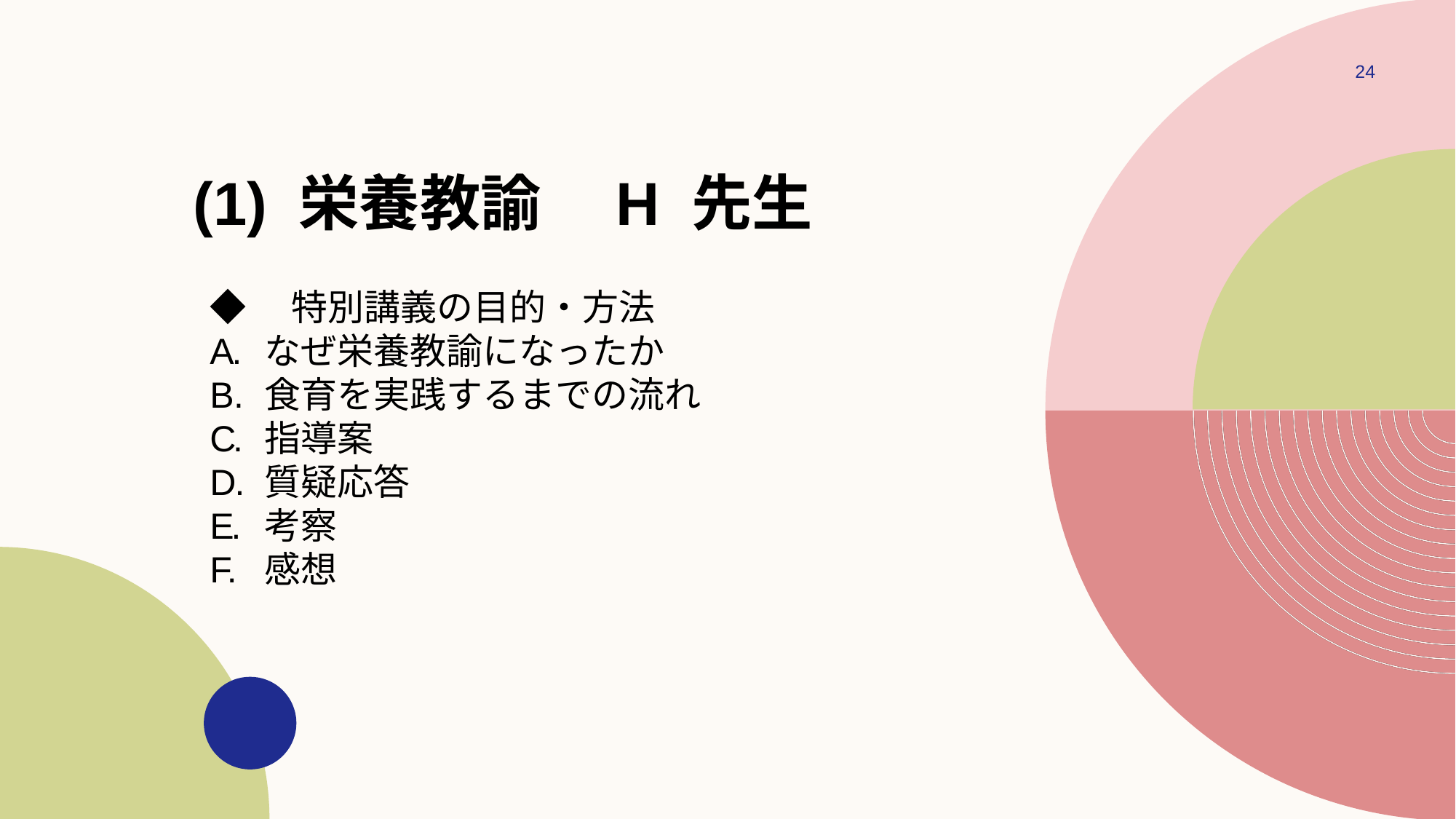

24
# (1) 栄養教諭　H 先生
◆　特別講義の目的・方法
なぜ栄養教諭になったか
食育を実践するまでの流れ
指導案
質疑応答
考察
感想